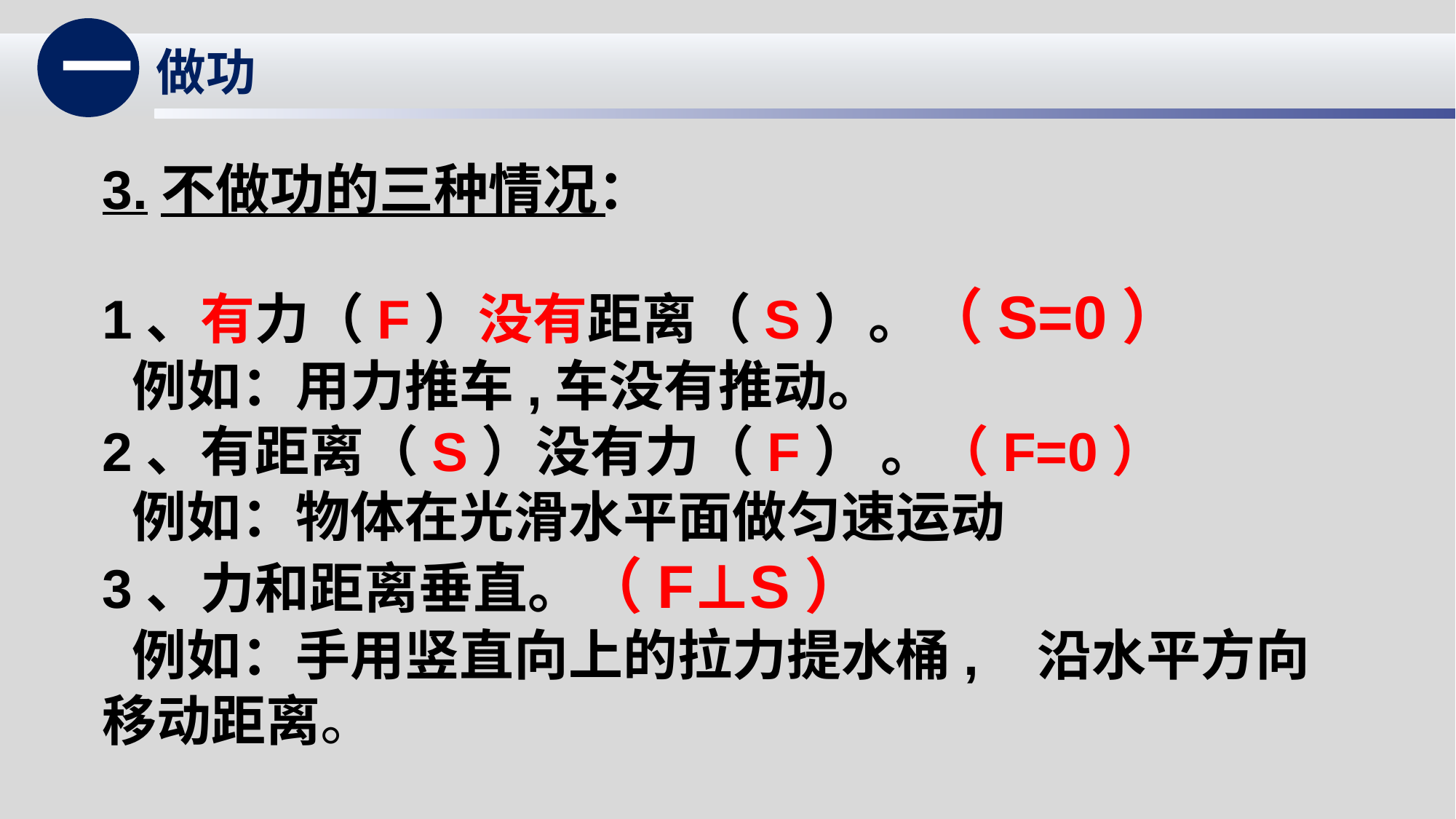

一

做功

3.不做功的三种情况：
1、有力（F）没有距离（S）。（S=0）
  例如：用力推车,车没有推动。
2、有距离（S）没有力（F） 。（F=0）
  例如：物体在光滑水平面做匀速运动
3、力和距离垂直。（F⊥S）
  例如：手用竖直向上的拉力提水桶,   沿水平方向移动距离。